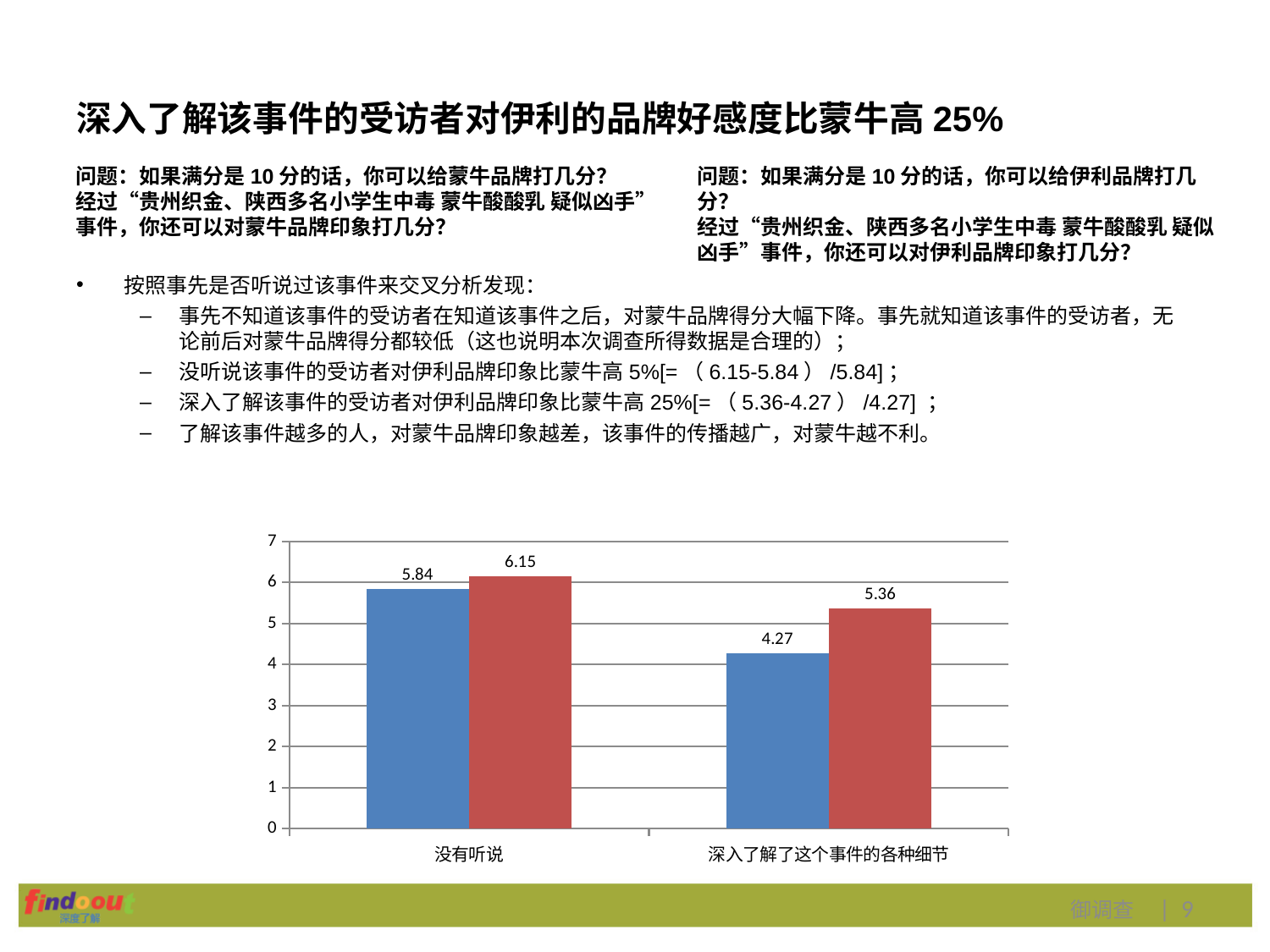

# 深入了解该事件的受访者对伊利的品牌好感度比蒙牛高25%
问题：如果满分是10分的话，你可以给蒙牛品牌打几分？
经过“贵州织金、陕西多名小学生中毒 蒙牛酸酸乳 疑似凶手”事件，你还可以对蒙牛品牌印象打几分？
问题：如果满分是10分的话，你可以给伊利品牌打几分？
经过“贵州织金、陕西多名小学生中毒 蒙牛酸酸乳 疑似凶手”事件，你还可以对伊利品牌印象打几分？
按照事先是否听说过该事件来交叉分析发现：
事先不知道该事件的受访者在知道该事件之后，对蒙牛品牌得分大幅下降。事先就知道该事件的受访者，无论前后对蒙牛品牌得分都较低（这也说明本次调查所得数据是合理的）；
没听说该事件的受访者对伊利品牌印象比蒙牛高5%[=（6.15-5.84）/5.84]；
深入了解该事件的受访者对伊利品牌印象比蒙牛高25%[=（5.36-4.27）/4.27] ；
了解该事件越多的人，对蒙牛品牌印象越差，该事件的传播越广，对蒙牛越不利。

### Chart

| Category | 蒙牛品牌得分 | 伊利品牌得分 |
|---|---|---|
| 没有听说 | 5.84 | 6.1499999999999995 |
| 深入了解了这个事件的各种细节 | 4.27 | 5.3599999999999985 |
御调查   |  9